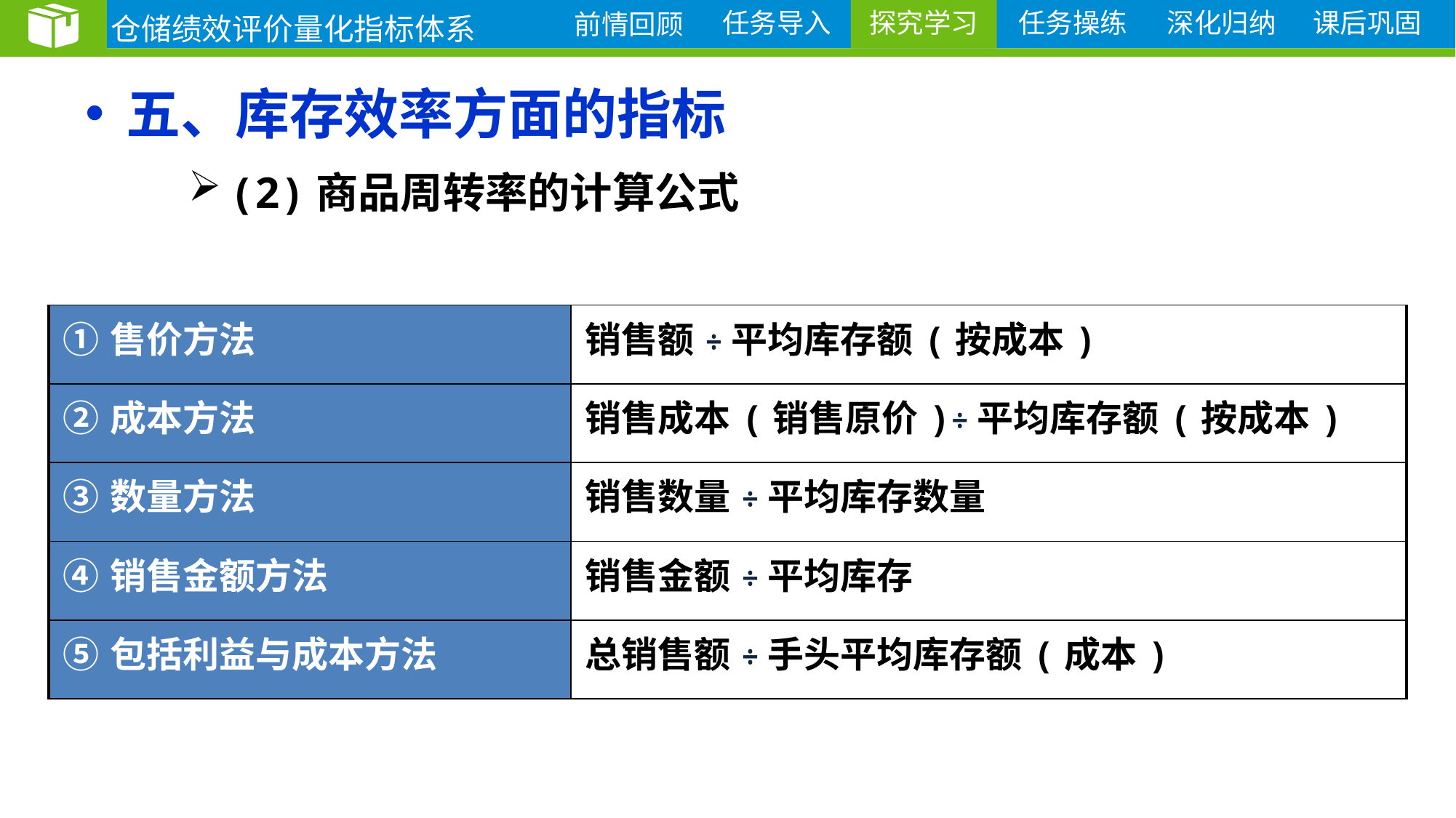

仓储绩效评价量化指标体系
探究学习
# 五、库存效率方面的指标
(2)商品周转率的计算公式
| ①售价方法 | 销售额÷平均库存额(按成本) |
| --- | --- |
| ②成本方法 | 销售成本(销售原价)÷平均库存额(按成本) |
| ③数量方法 | 销售数量÷平均库存数量 |
| ④销售金额方法 | 销售金额÷平均库存 |
| ⑤包括利益与成本方法 | 总销售额÷手头平均库存额(成本) |